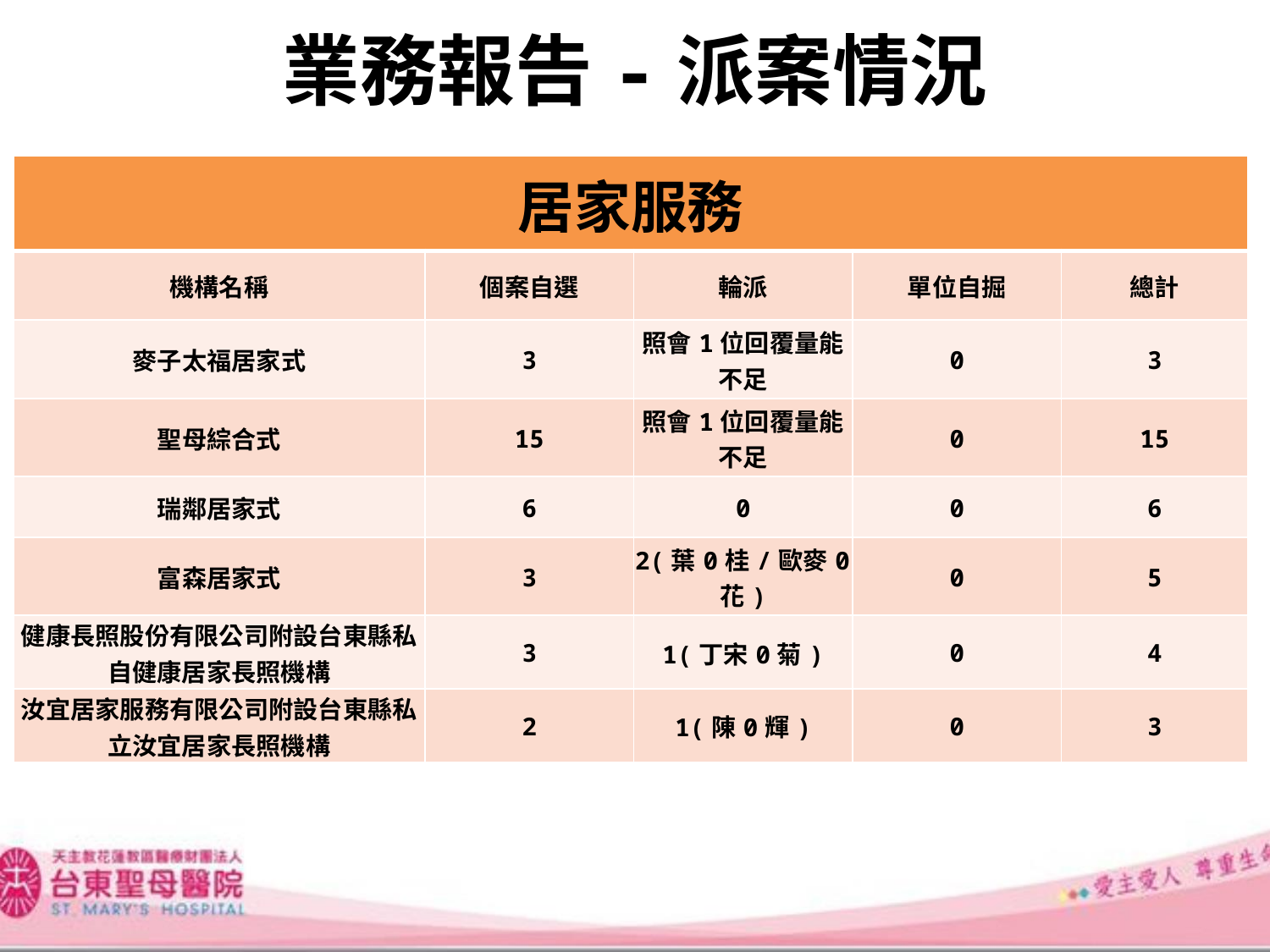

# 業務報告-派案情況
| 居家服務 |  |  |  |  |
| --- | --- | --- | --- | --- |
| 機構名稱 | 個案自選 | 輪派 | 單位自掘 | 總計 |
| 麥子太福居家式 | 3 | 照會1位回覆量能不足 | 0 | 3 |
| 聖母綜合式 | 15 | 照會1位回覆量能不足 | 0 | 15 |
| 瑞鄰居家式 | 6 | 0 | 0 | 6 |
| 富森居家式 | 3 | 2(葉0桂/歐麥0花) | 0 | 5 |
| 健康長照股份有限公司附設台東縣私自健康居家長照機構 | 3 | 1(丁宋0菊) | 0 | 4 |
| 汝宜居家服務有限公司附設台東縣私立汝宜居家長照機構 | 2 | 1(陳0輝) | 0 | 3 |